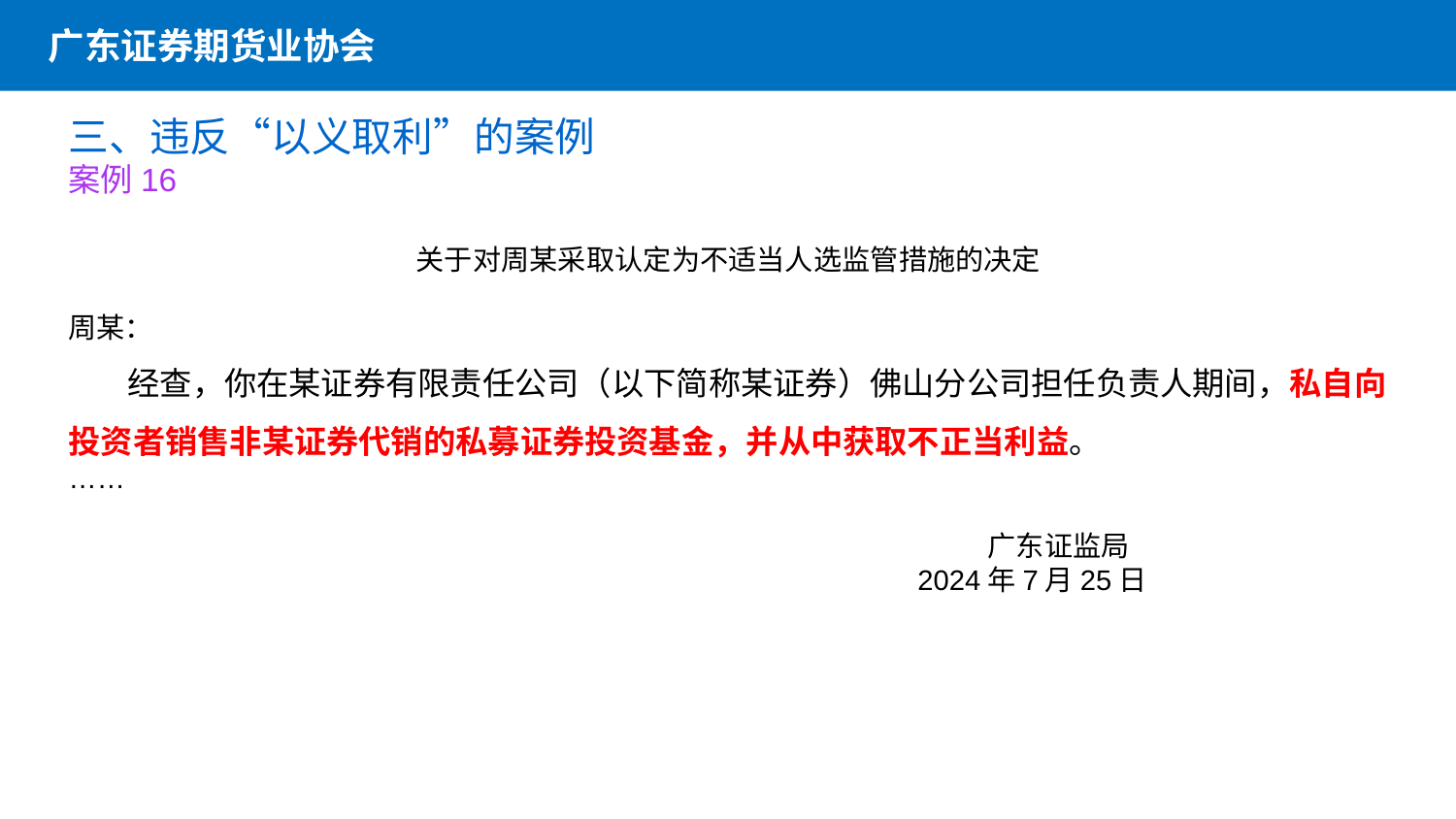

广东证券期货业协会
三、违反“以义取利”的案例
案例16

关于对周某采取认定为不适当人选监管措施的决定

周某：
        经查，你在某证券有限责任公司（以下简称某证券）佛山分公司担任负责人期间，私自向投资者销售非某证券代销的私募证券投资基金，并从中获取不正当利益。
……

                                                                                                        广东证监局
　　　　　　　                                                                                                      2024年7月25日